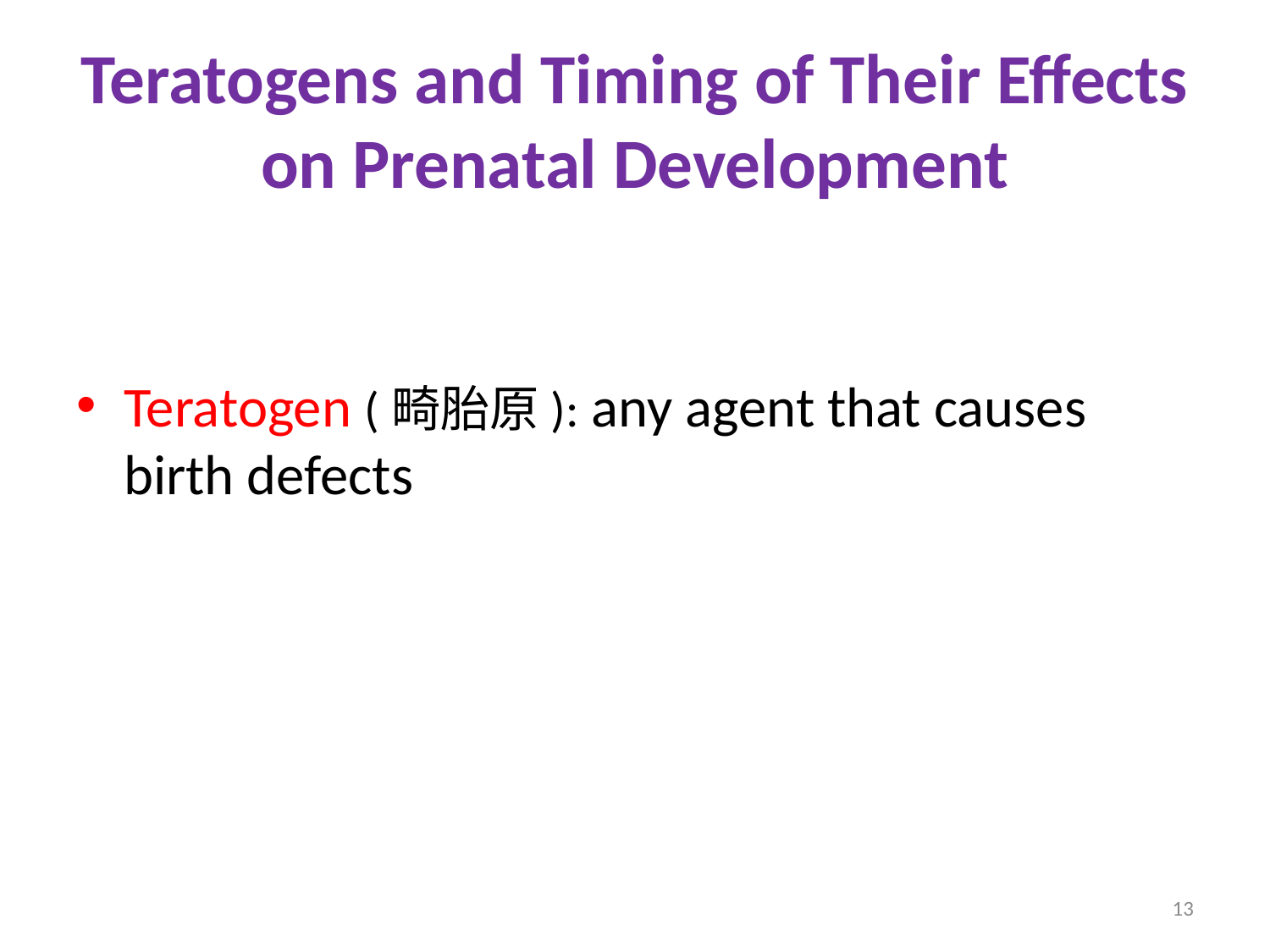

# Teratogens and Timing of Their Effects on Prenatal Development

Teratogen (畸胎原): any agent that causes birth defects
13